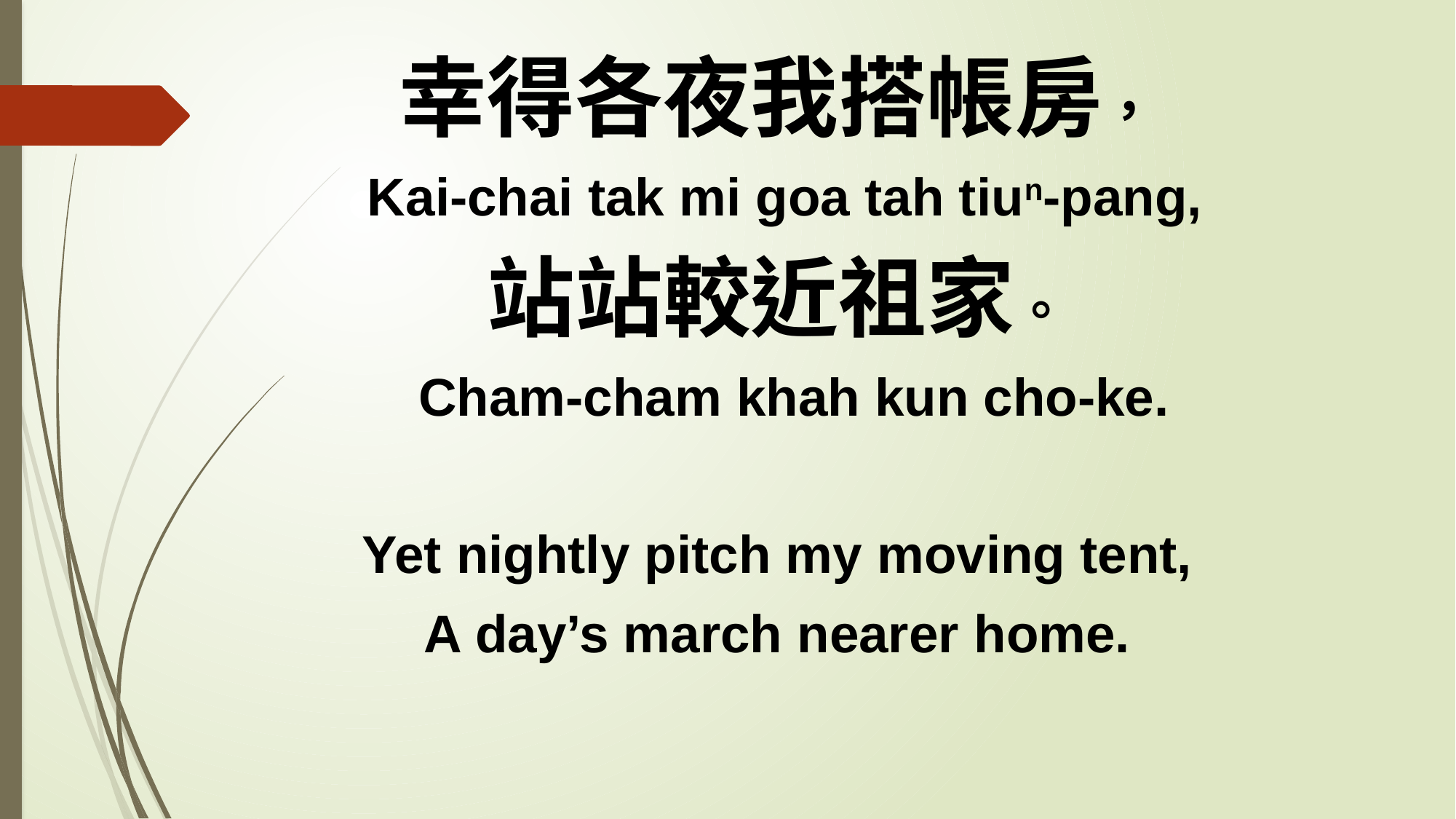

幸得各夜我搭帳房，
 Kai-chai tak mi goa tah tiun-pang,
站站較近祖家。
           Cham-cham khah kun cho-ke.

Yet nightly pitch my moving tent,
A day’s march nearer home.